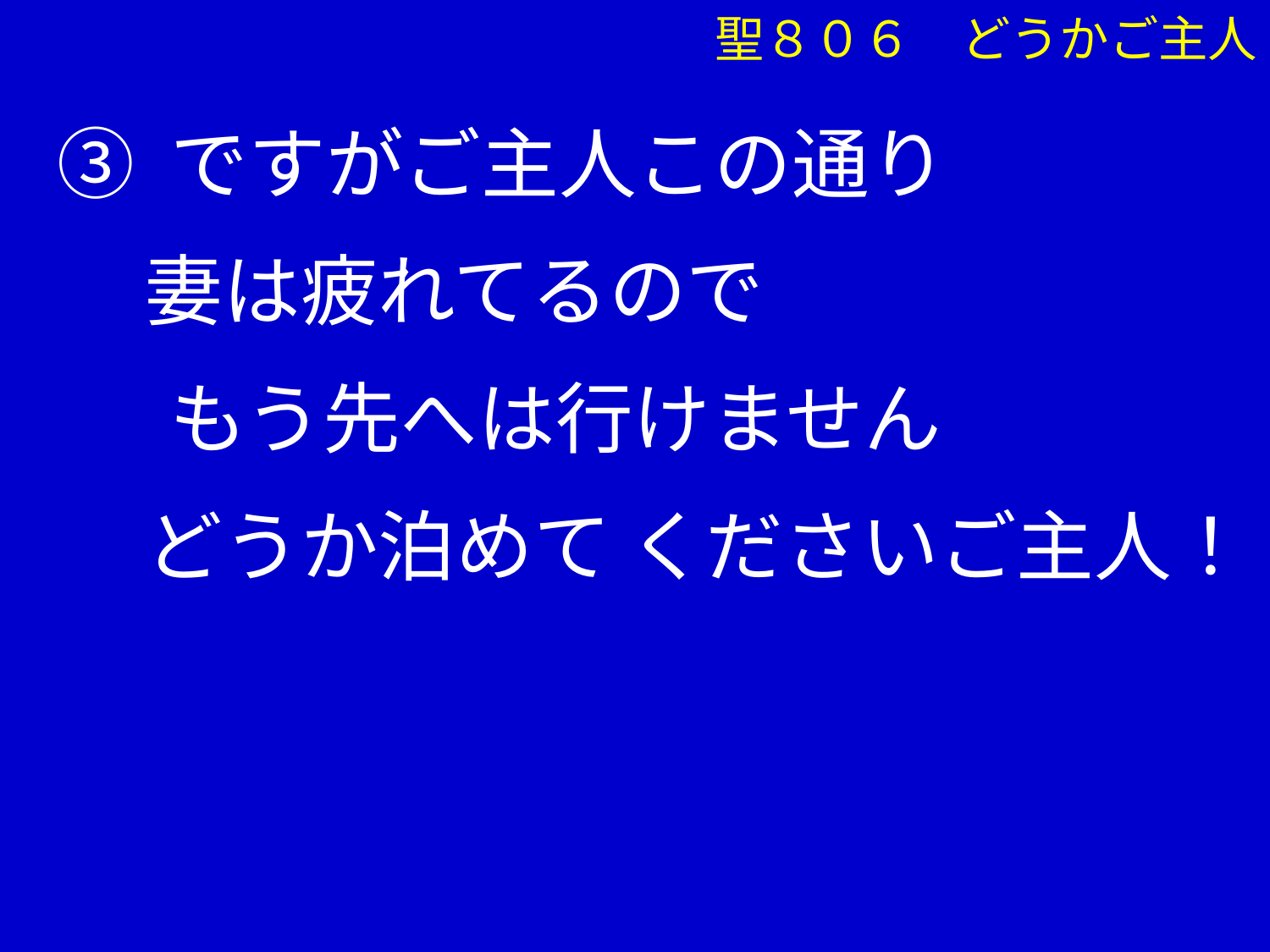

聖８０６　どうかご主人
③ ですがご主人この通り
    妻は疲れてるので
　  もう先へは行けません
    どうか泊めて くださいご主人！